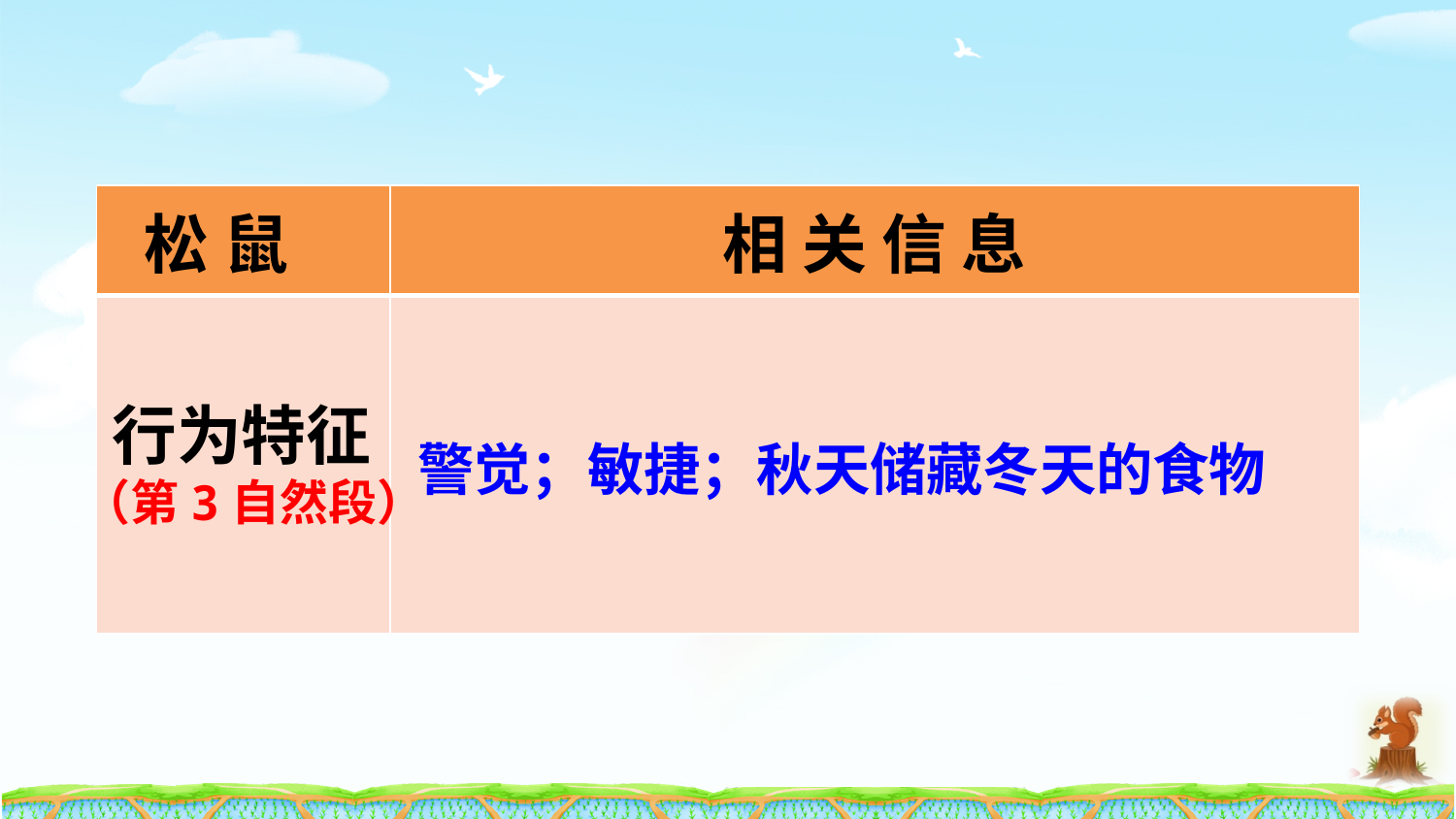

| 松 鼠 | 相 关 信 息 |
| --- | --- |
|  |  |
 行为特征
（第3自然段）

警觉；敏捷；秋天储藏冬天的食物